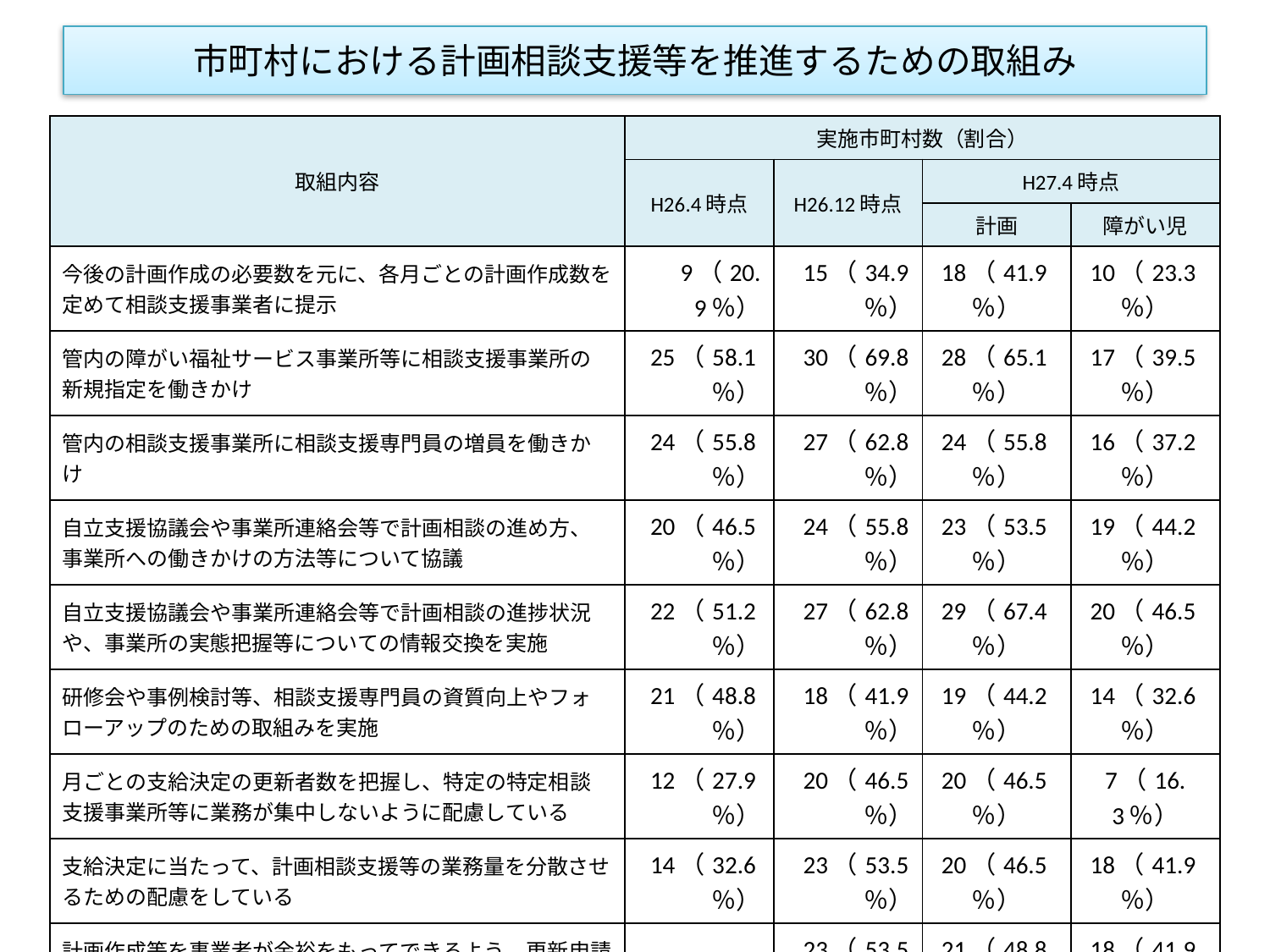

# 市町村における計画相談支援等を推進するための取組み
| 取組内容 | 実施市町村数（割合） |  |  |  |
| --- | --- | --- | --- | --- |
|  | H26.4時点 | H26.12時点 | H27.4時点 |  |
|  |  |  | 計画 | 障がい児 |
| 今後の計画作成の必要数を元に、各月ごとの計画作成数を定めて相談支援事業者に提示 | 9（20.9％） | 15（34.9％） | 18（41.9％） | 10（23.3％） |
| 管内の障がい福祉サービス事業所等に相談支援事業所の新規指定を働きかけ | 25（58.1％） | 30（69.8％） | 28（65.1％） | 17（39.5％） |
| 管内の相談支援事業所に相談支援専門員の増員を働きかけ | 24（55.8％） | 27（62.8％） | 24（55.8％） | 16（37.2％） |
| 自立支援協議会や事業所連絡会等で計画相談の進め方、事業所への働きかけの方法等について協議 | 20（46.5％） | 24（55.8％） | 23（53.5％） | 19（44.2％） |
| 自立支援協議会や事業所連絡会等で計画相談の進捗状況や、事業所の実態把握等についての情報交換を実施 | 22（51.2％） | 27（62.8％） | 29（67.4％） | 20（46.5％） |
| 研修会や事例検討等、相談支援専門員の資質向上やフォローアップのための取組みを実施 | 21（48.8％） | 18（41.9％） | 19（44.2％） | 14（32.6％） |
| 月ごとの支給決定の更新者数を把握し、特定の特定相談支援事業所等に業務が集中しないように配慮している | 12（27.9％） | 20（46.5％） | 20（46.5％） | 7（16.3％） |
| 支給決定に当たって、計画相談支援等の業務量を分散させるための配慮をしている | 14（32.6％） | 23（53.5％） | 20（46.5％） | 18（41.9％） |
| 計画作成等を事業者が余裕をもってできるよう、更新申請の案内を早めに送付するようにしている |  | 23（53.5％） | 21（48.8％） | 18（41.9％） |
| 相談支援事業所の事務の効率化策について検討している |  |  | 12（27.9％） | 8（18.6％） |
| その他 | 4（9.3％） | 3（7.0％） | 2（4.7％） | 1（2.3％） |